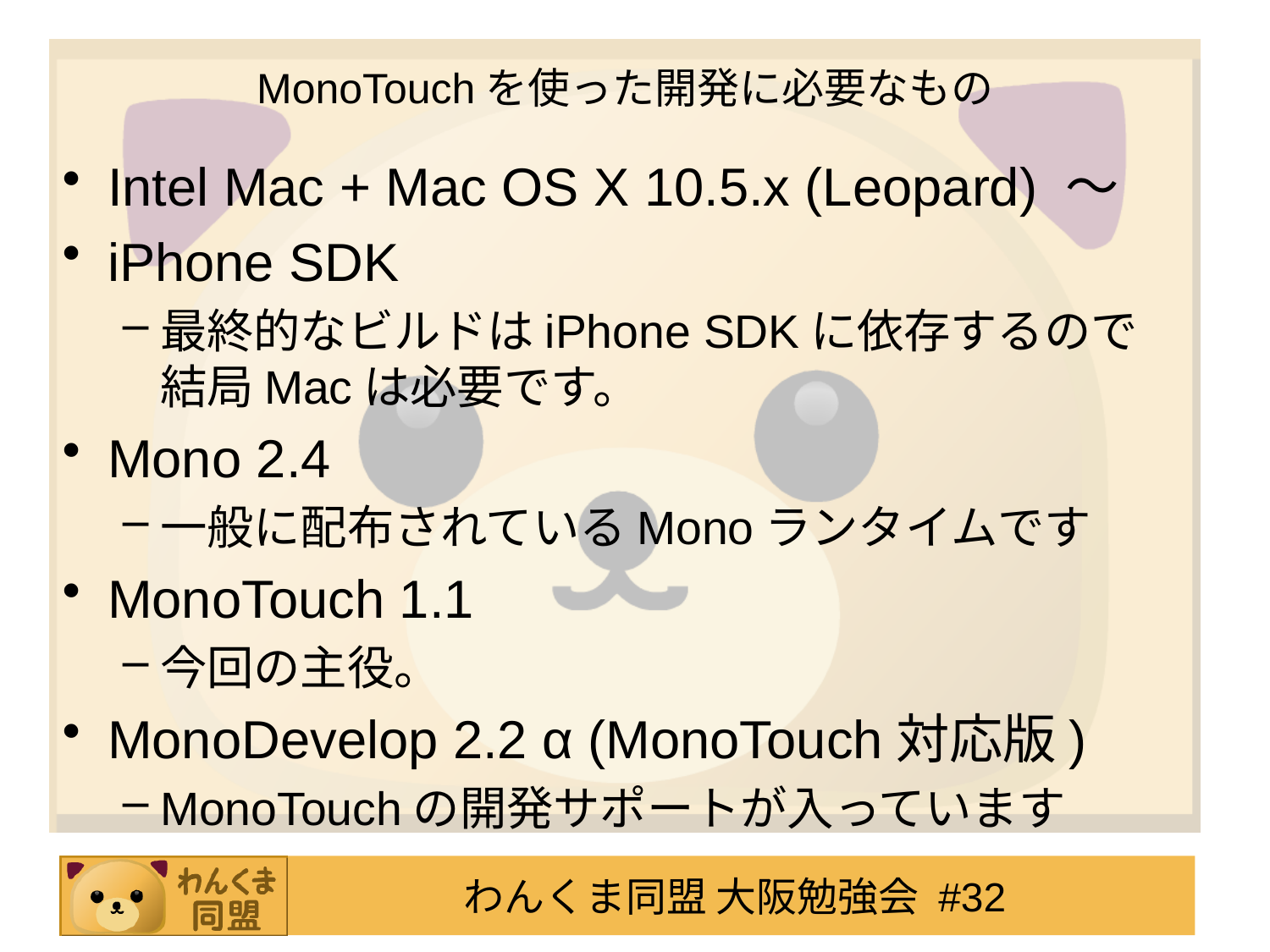

# MonoTouchを使った開発に必要なもの
Intel Mac + Mac OS X 10.5.x (Leopard) ～
iPhone SDK
最終的なビルドはiPhone SDKに依存するので
結局Macは必要です。
Mono 2.4
一般に配布されているMonoランタイムです
MonoTouch 1.1
今回の主役。
MonoDevelop 2.2 α (MonoTouch対応版)
MonoTouchの開発サポートが入っています